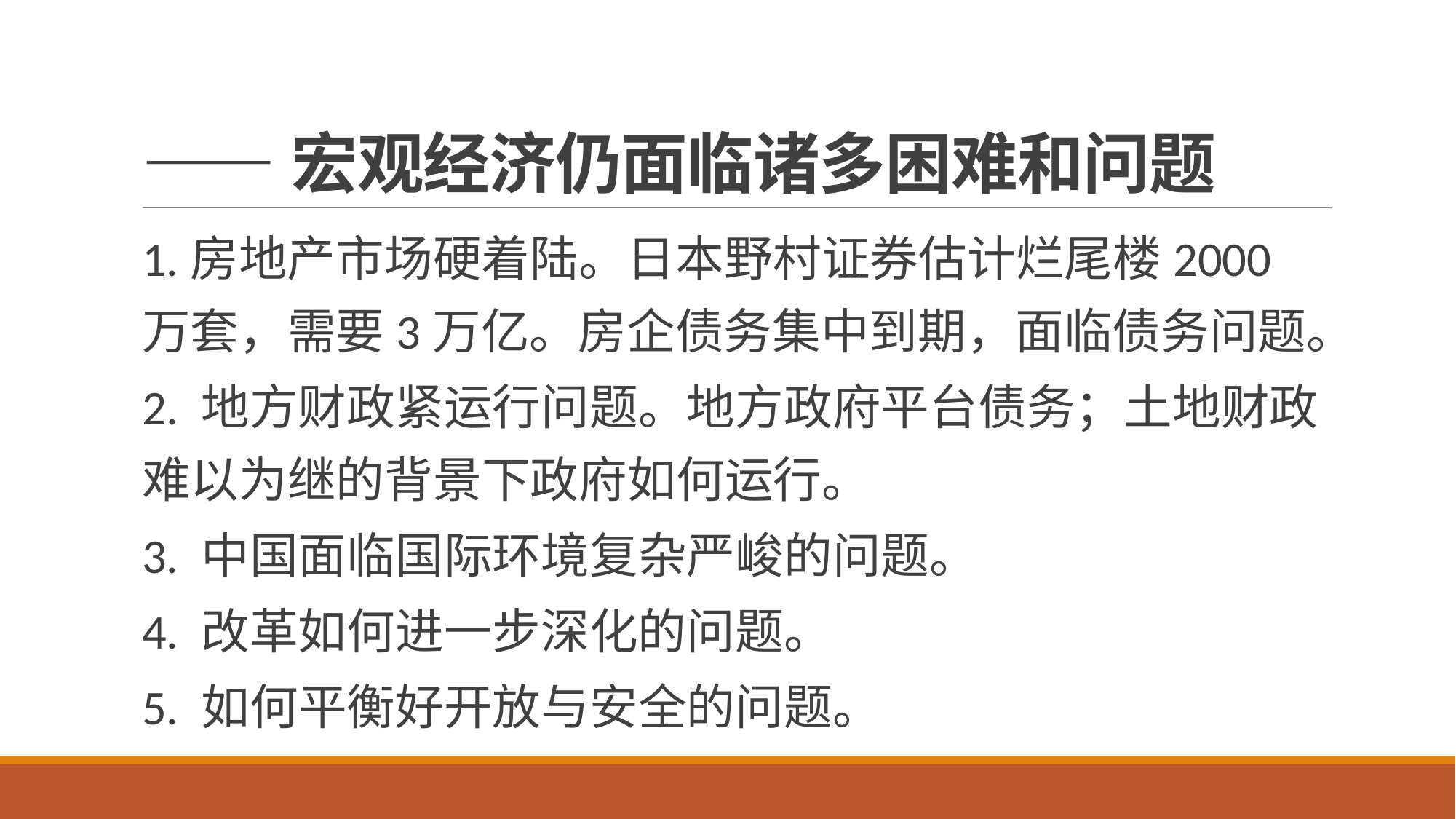

# ——宏观经济仍面临诸多困难和问题
1.房地产市场硬着陆。日本野村证券估计烂尾楼2000万套，需要3万亿。房企债务集中到期，面临债务问题。
2. 地方财政紧运行问题。地方政府平台债务；土地财政难以为继的背景下政府如何运行。
3. 中国面临国际环境复杂严峻的问题。
4. 改革如何进一步深化的问题。
5. 如何平衡好开放与安全的问题。